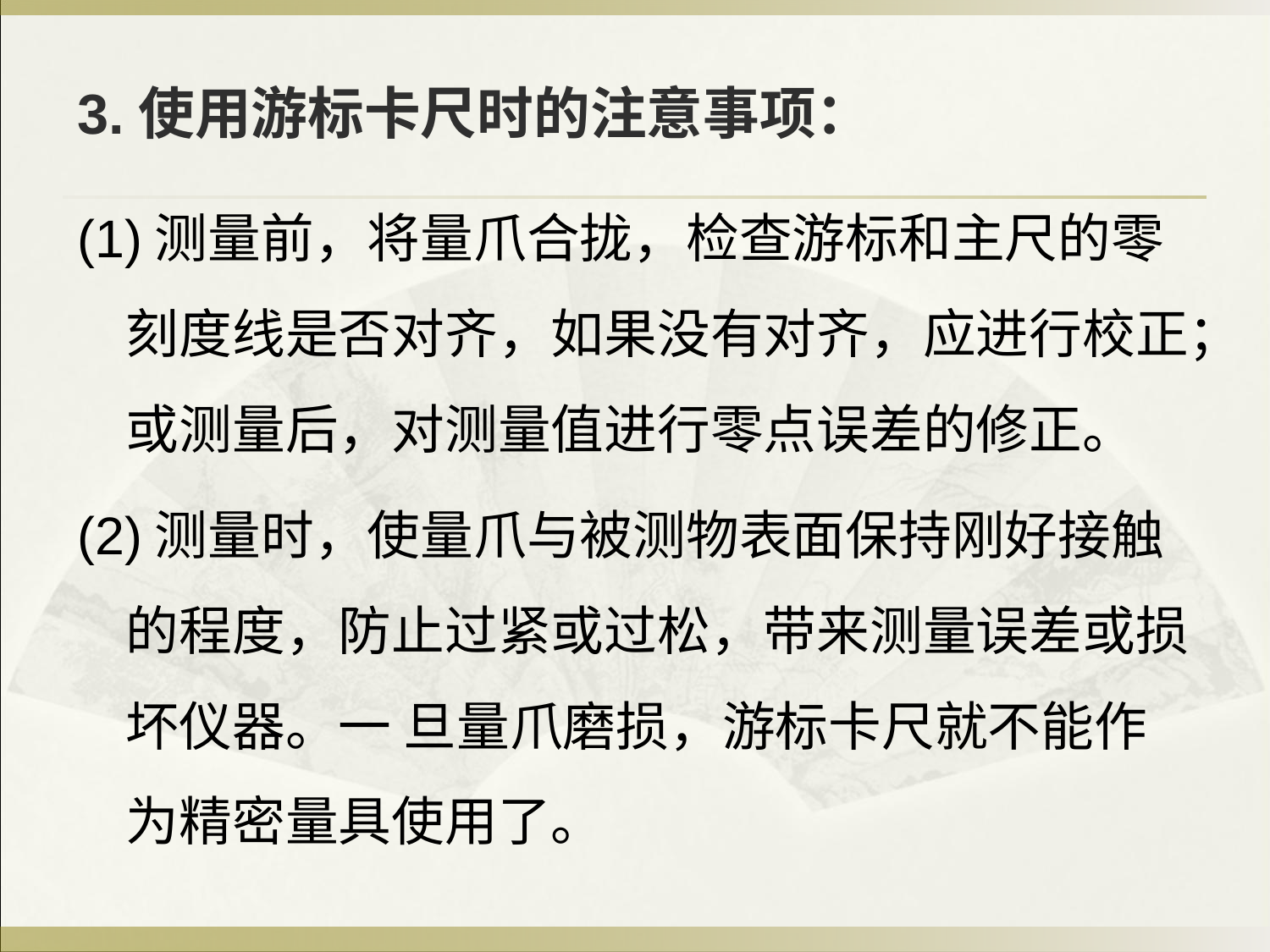

# 3.使用游标卡尺时的注意事项：
(1)测量前，将量爪合拢，检查游标和主尺的零刻度线是否对齐，如果没有对齐，应进行校正；或测量后，对测量值进行零点误差的修正。
(2)测量时，使量爪与被测物表面保持刚好接触的程度，防止过紧或过松，带来测量误差或损坏仪器。一 旦量爪磨损，游标卡尺就不能作为精密量具使用了。